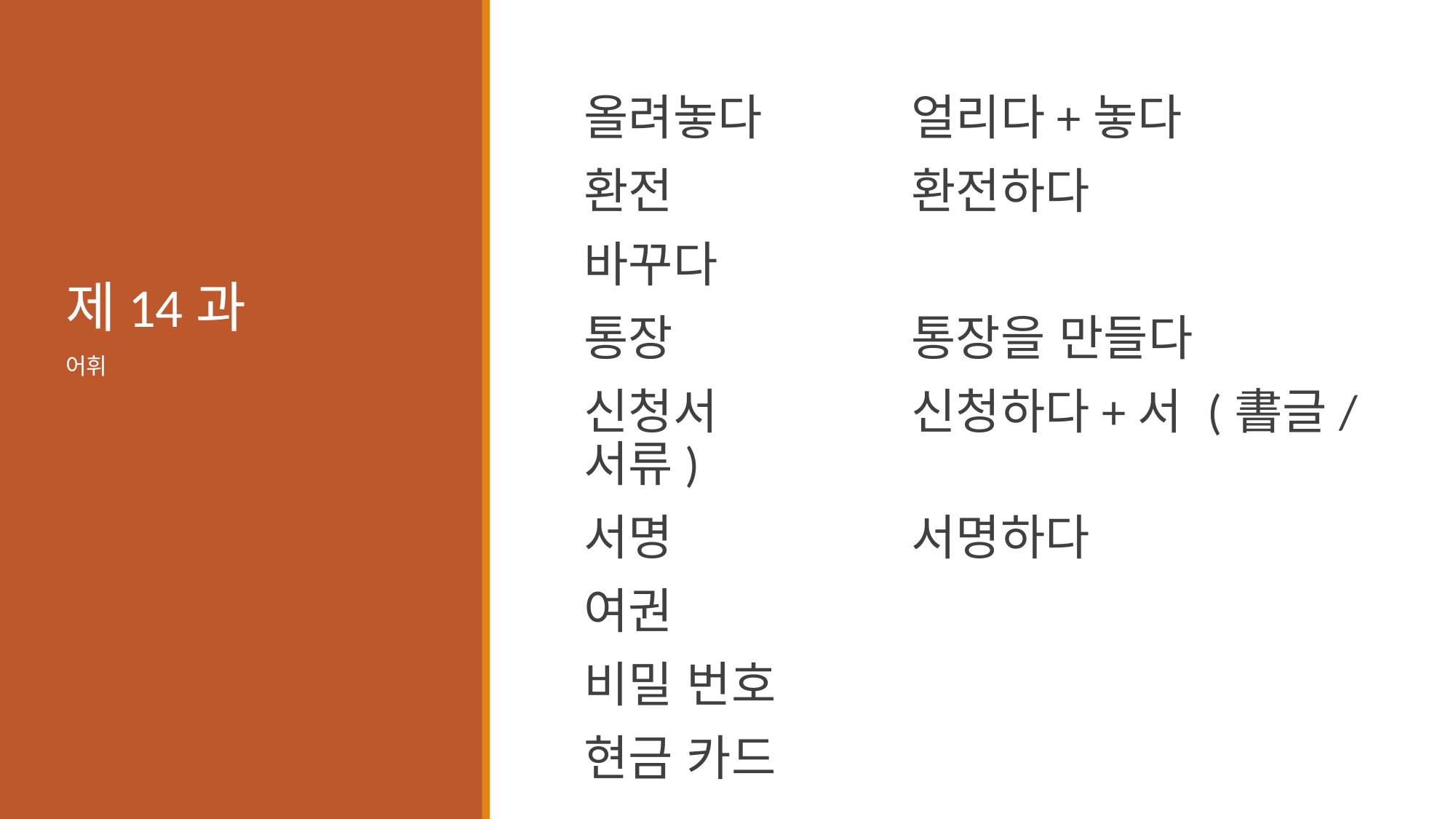

# 제14과
올려놓다		얼리다+놓다
환전			환전하다
바꾸다
통장			통장을 만들다
신청서		신청하다+서 (書글/서류)
서명			서명하다
여권
비밀 번호
현금 카드
어휘